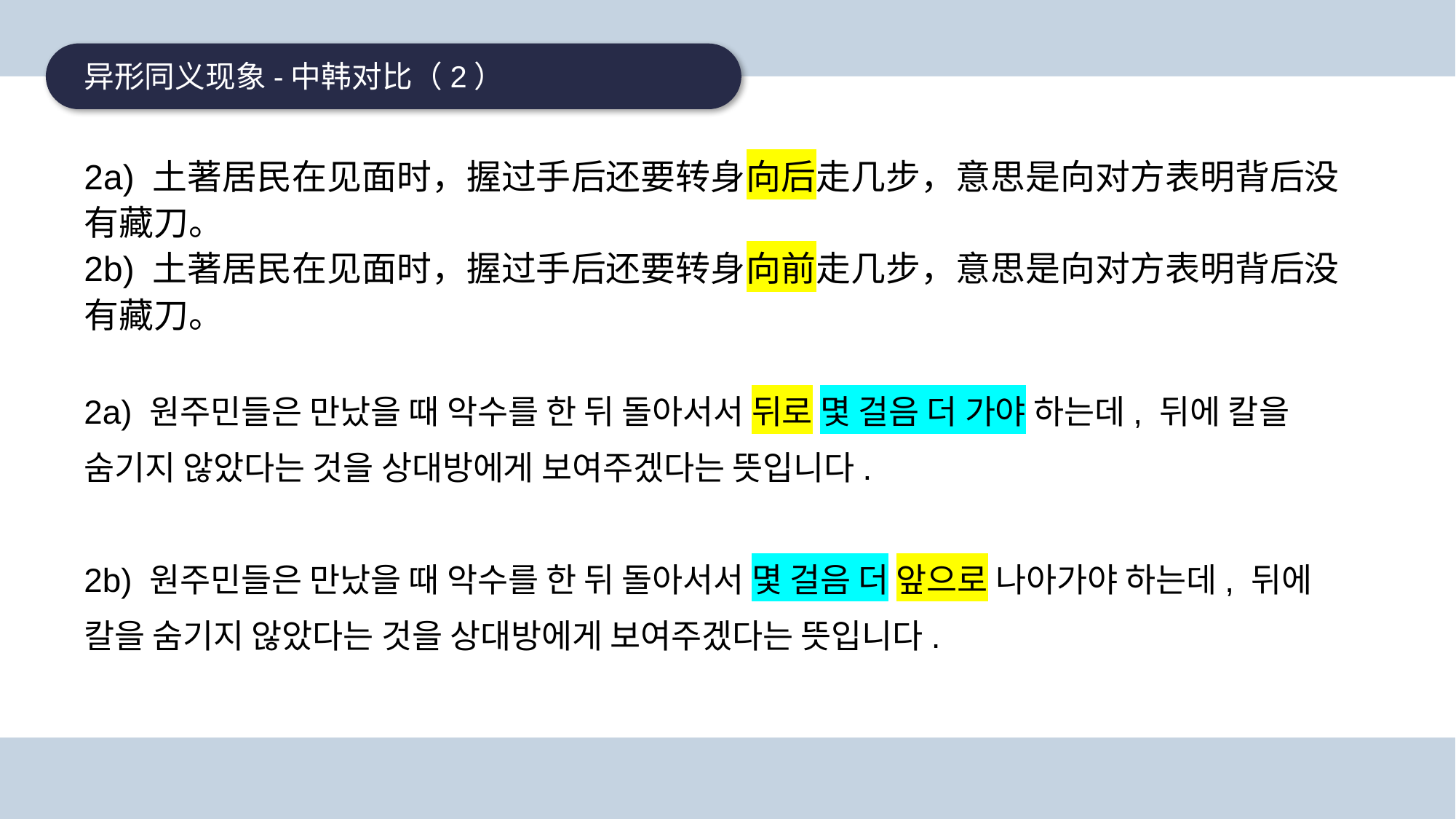

异形同义现象-中韩对比（2）

2a) 土著居民在见面时，握过手后还要转身向后走几步，意思是向对方表明背后没有藏刀。
2b) 土著居民在见面时，握过手后还要转身向前走几步，意思是向对方表明背后没有藏刀。

2a) 원주민들은 만났을 때 악수를 한 뒤 돌아서서 뒤로 몇 걸음 더 가야 하는데, 뒤에 칼을 숨기지 않았다는 것을 상대방에게 보여주겠다는 뜻입니다.

2b) 원주민들은 만났을 때 악수를 한 뒤 돌아서서 몇 걸음 더 앞으로 나아가야 하는데, 뒤에 칼을 숨기지 않았다는 것을 상대방에게 보여주겠다는 뜻입니다.